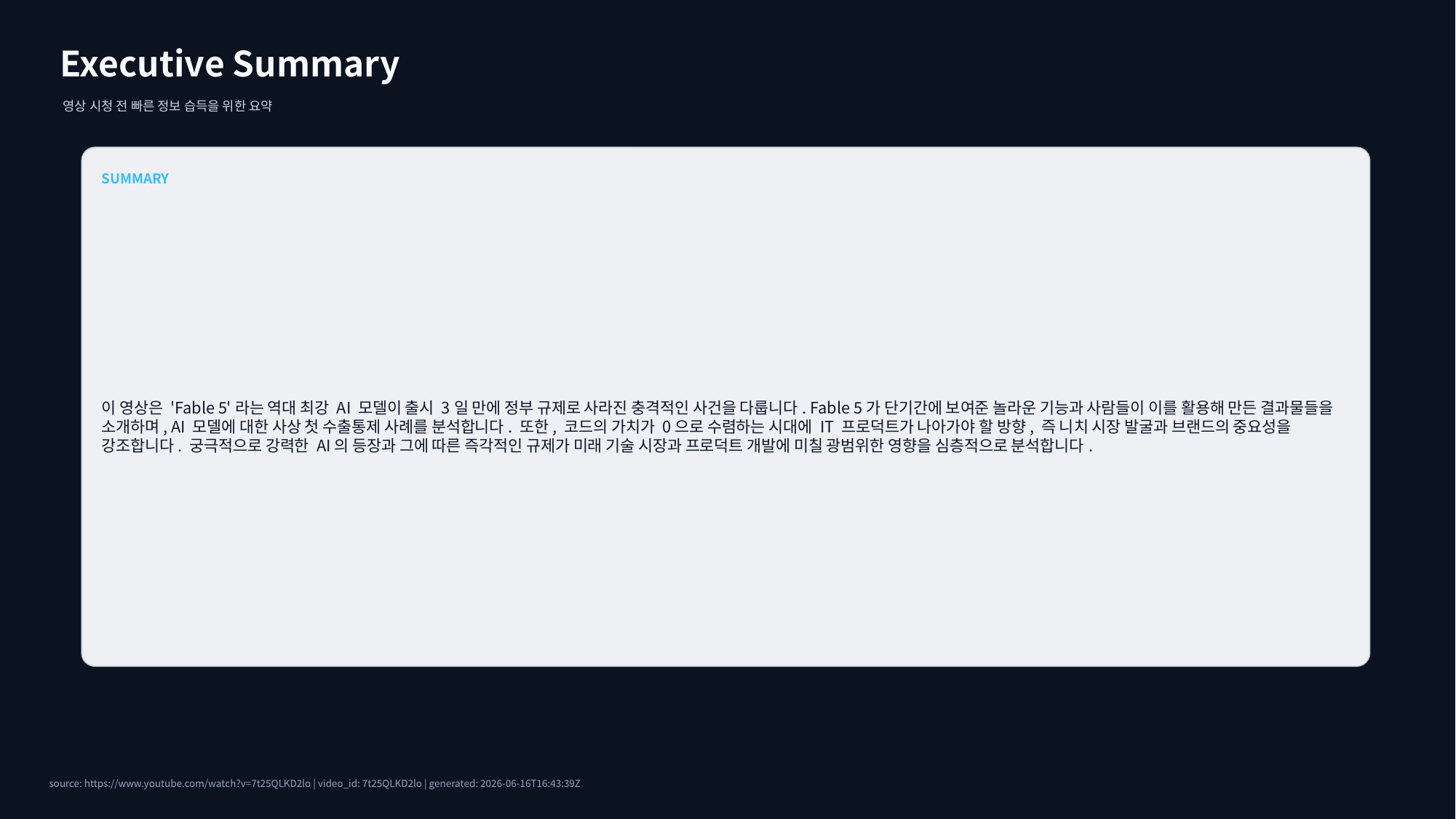

Executive Summary
영상 시청 전 빠른 정보 습득을 위한 요약

SUMMARY
이 영상은 'Fable 5'라는 역대 최강 AI 모델이 출시 3일 만에 정부 규제로 사라진 충격적인 사건을 다룹니다. Fable 5가 단기간에 보여준 놀라운 기능과 사람들이 이를 활용해 만든 결과물들을 소개하며, AI 모델에 대한 사상 첫 수출통제 사례를 분석합니다. 또한, 코드의 가치가 0으로 수렴하는 시대에 IT 프로덕트가 나아가야 할 방향, 즉 니치 시장 발굴과 브랜드의 중요성을 강조합니다. 궁극적으로 강력한 AI의 등장과 그에 따른 즉각적인 규제가 미래 기술 시장과 프로덕트 개발에 미칠 광범위한 영향을 심층적으로 분석합니다.
source: https://www.youtube.com/watch?v=7t25QLKD2lo | video_id: 7t25QLKD2lo | generated: 2026-06-16T16:43:39Z